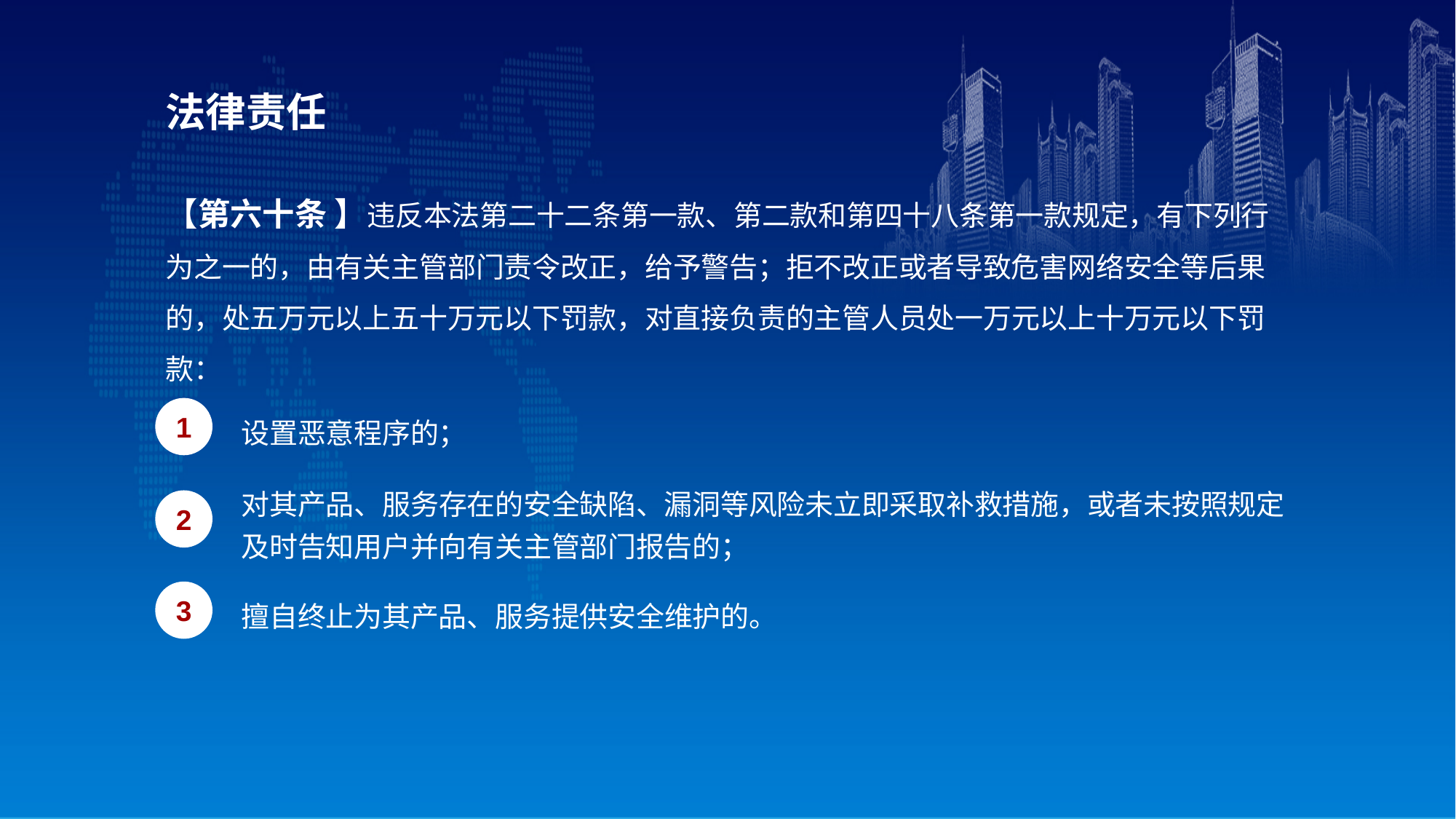

法律责任
【第六十条 】违反本法第二十二条第一款、第二款和第四十八条第一款规定，有下列行为之一的，由有关主管部门责令改正，给予警告；拒不改正或者导致危害网络安全等后果的，处五万元以上五十万元以下罚款，对直接负责的主管人员处一万元以上十万元以下罚款：
设置恶意程序的；
1
对其产品、服务存在的安全缺陷、漏洞等风险未立即采取补救措施，或者未按照规定及时告知用户并向有关主管部门报告的；
2
擅自终止为其产品、服务提供安全维护的。
3